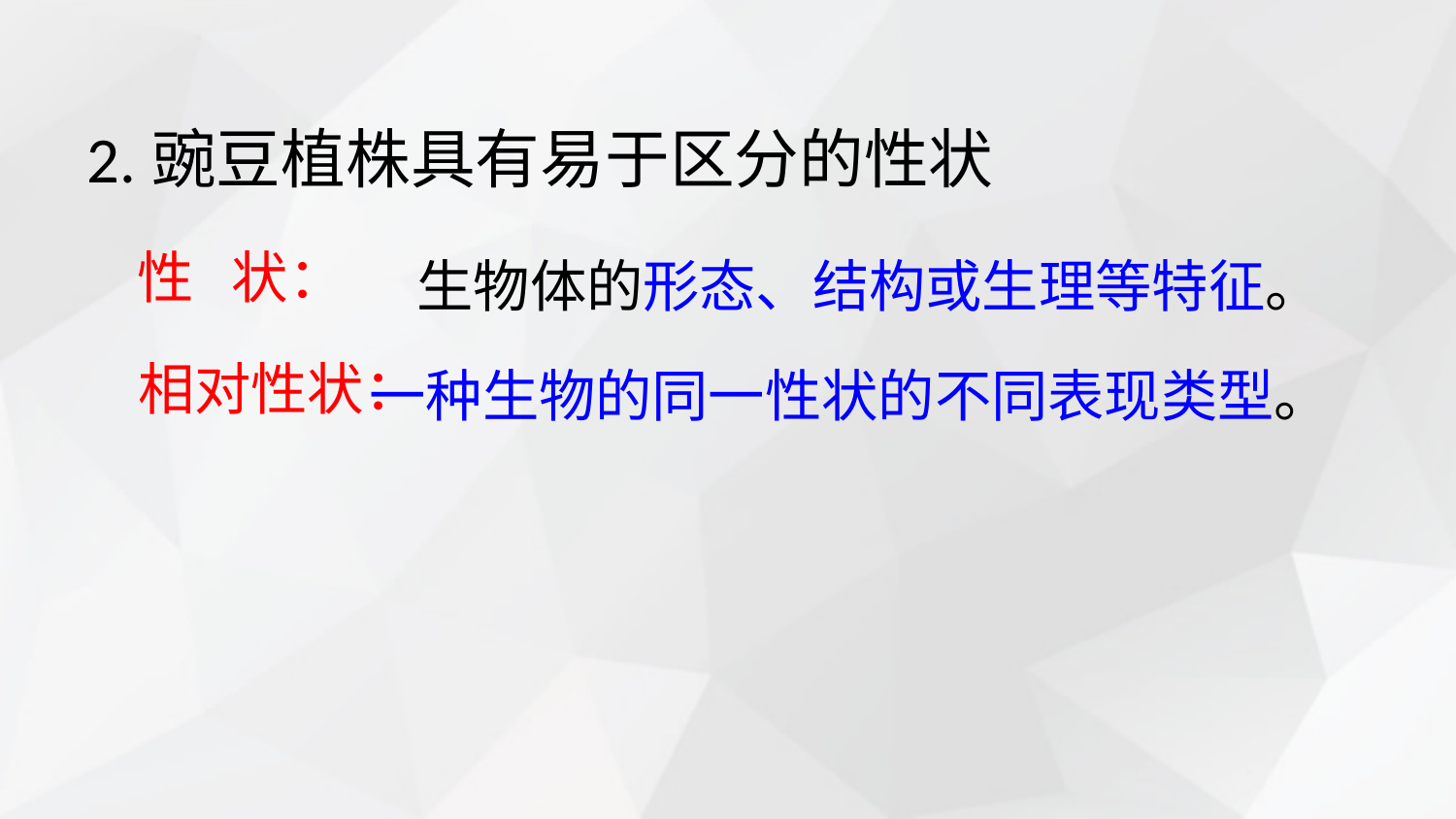

2.豌豆植株具有易于区分的性状
性   状：
生物体的形态、结构或生理等特征。
   一种生物的同一性状的不同表现类型。

相对性状：